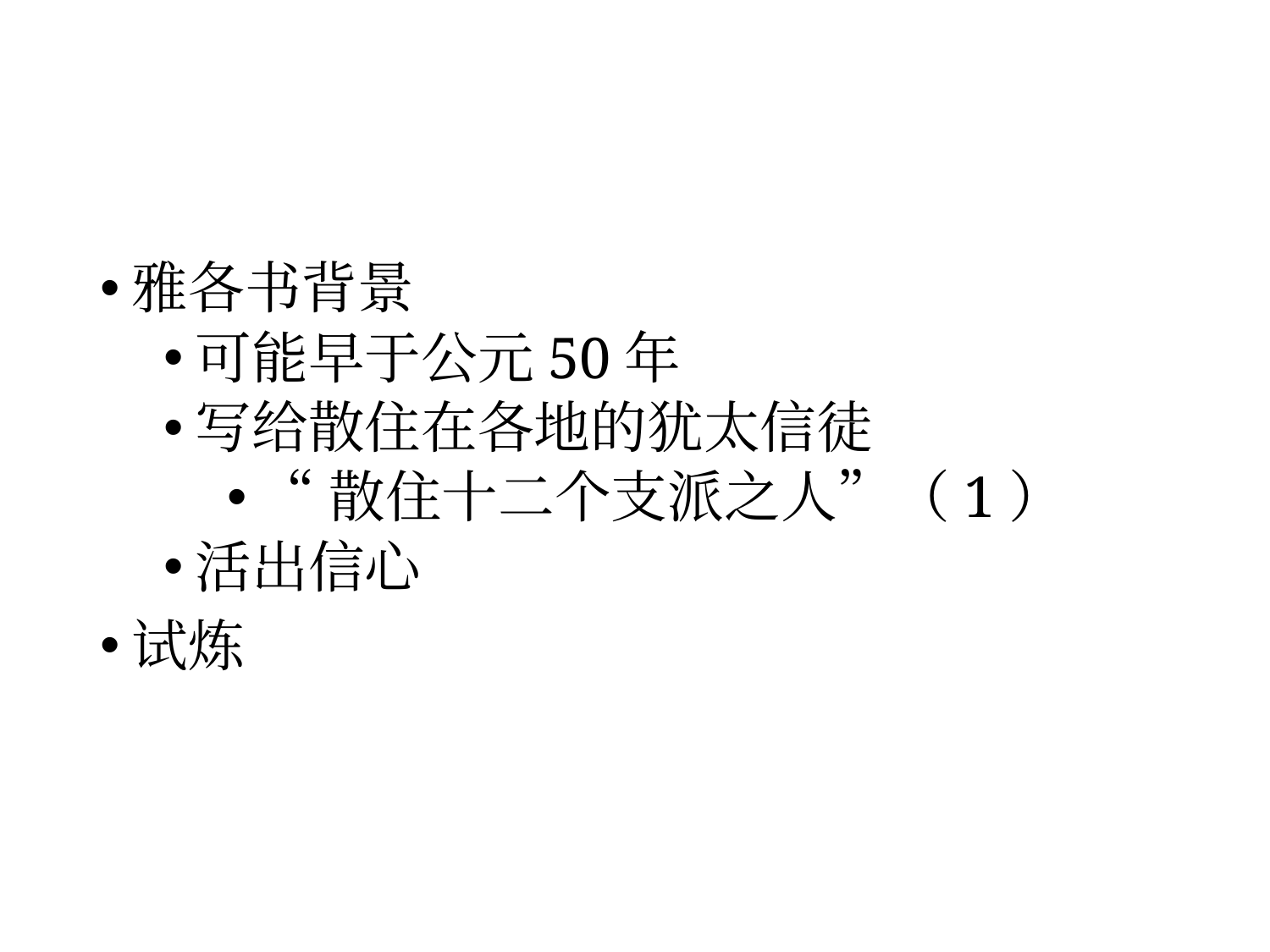

#
雅各书背景
可能早于公元50年
写给散住在各地的犹太信徒
“散住十二个支派之人”（1）
活出信心
试炼